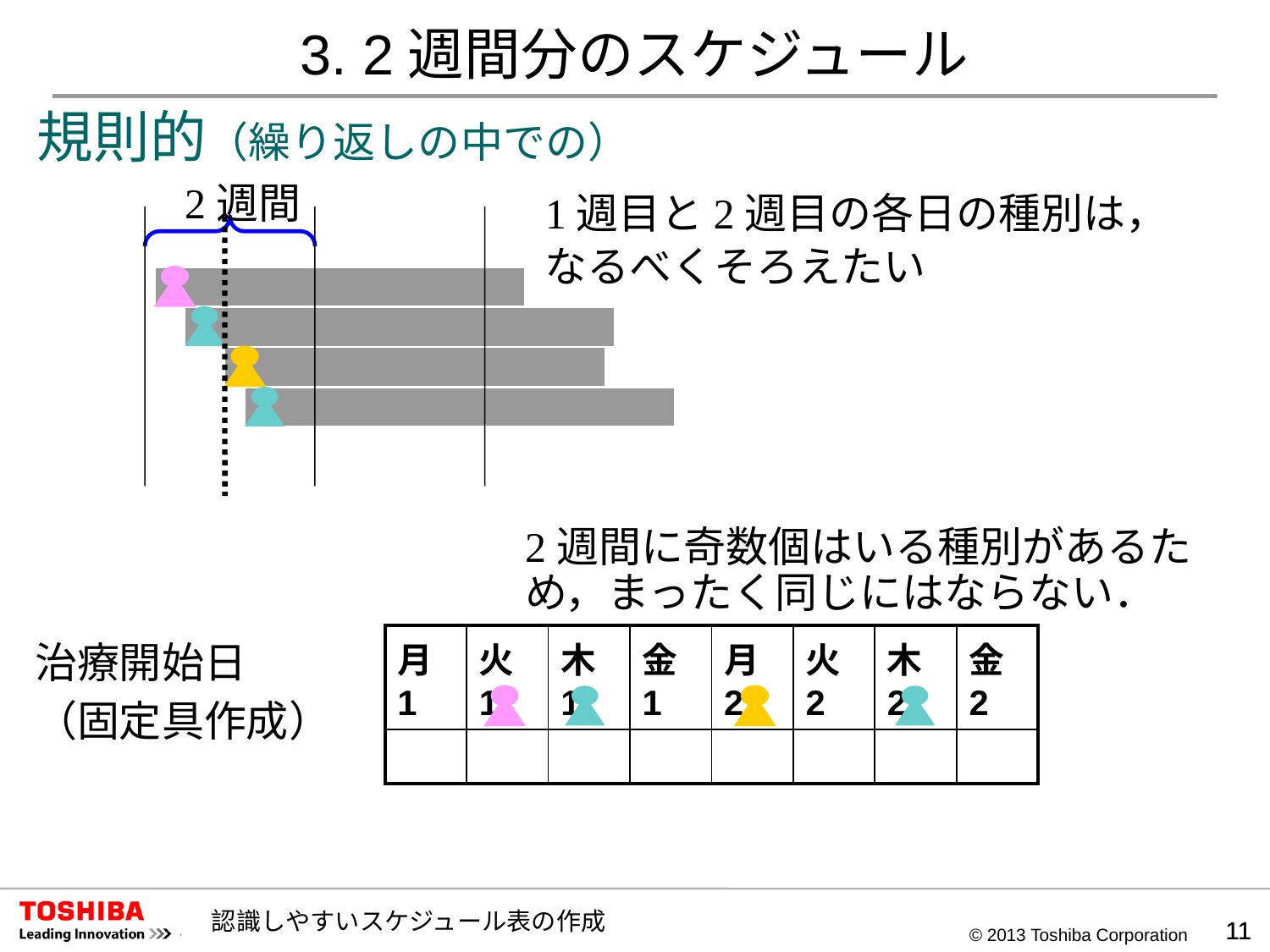

# 3. 2週間分のスケジュール
規則的（繰り返しの中での）

2週間
1週目と2週目の各日の種別は，
なるべくそろえたい

2週間に奇数個はいる種別があるため，まったく同じにはならない．
| 月1 | 火1 | 木1 | 金1 | 月2 | 火2 | 木2 | 金2 |
| --- | --- | --- | --- | --- | --- | --- | --- |
|  |  |  |  |  |  |  |  |
治療開始日
（固定具作成）

認識しやすいスケジュール表の作成